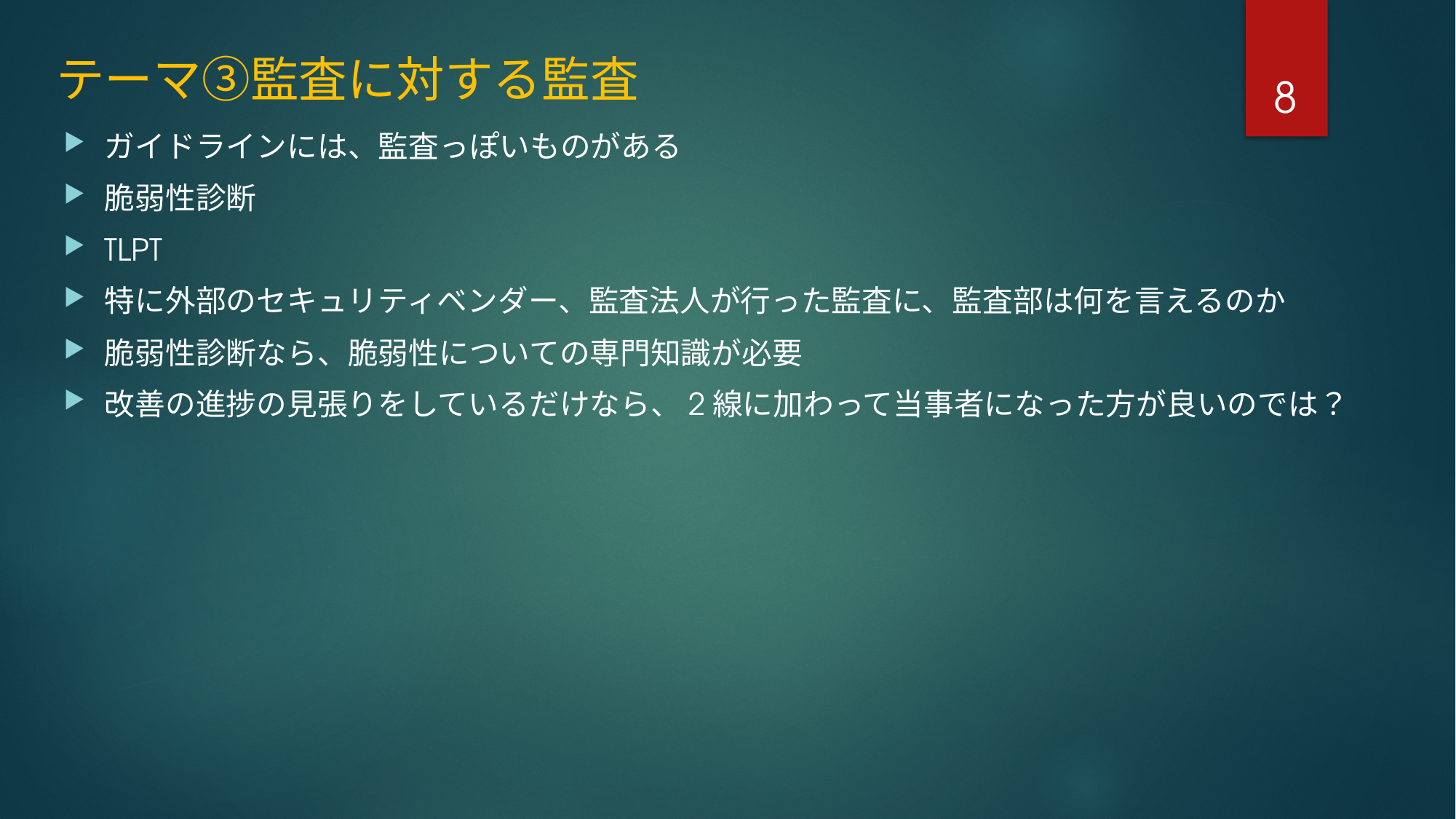

8
# テーマ③監査に対する監査
ガイドラインには、監査っぽいものがある
脆弱性診断
TLPT
特に外部のセキュリティベンダー、監査法人が行った監査に、監査部は何を言えるのか
脆弱性診断なら、脆弱性についての専門知識が必要
改善の進捗の見張りをしているだけなら、2線に加わって当事者になった方が良いのでは？